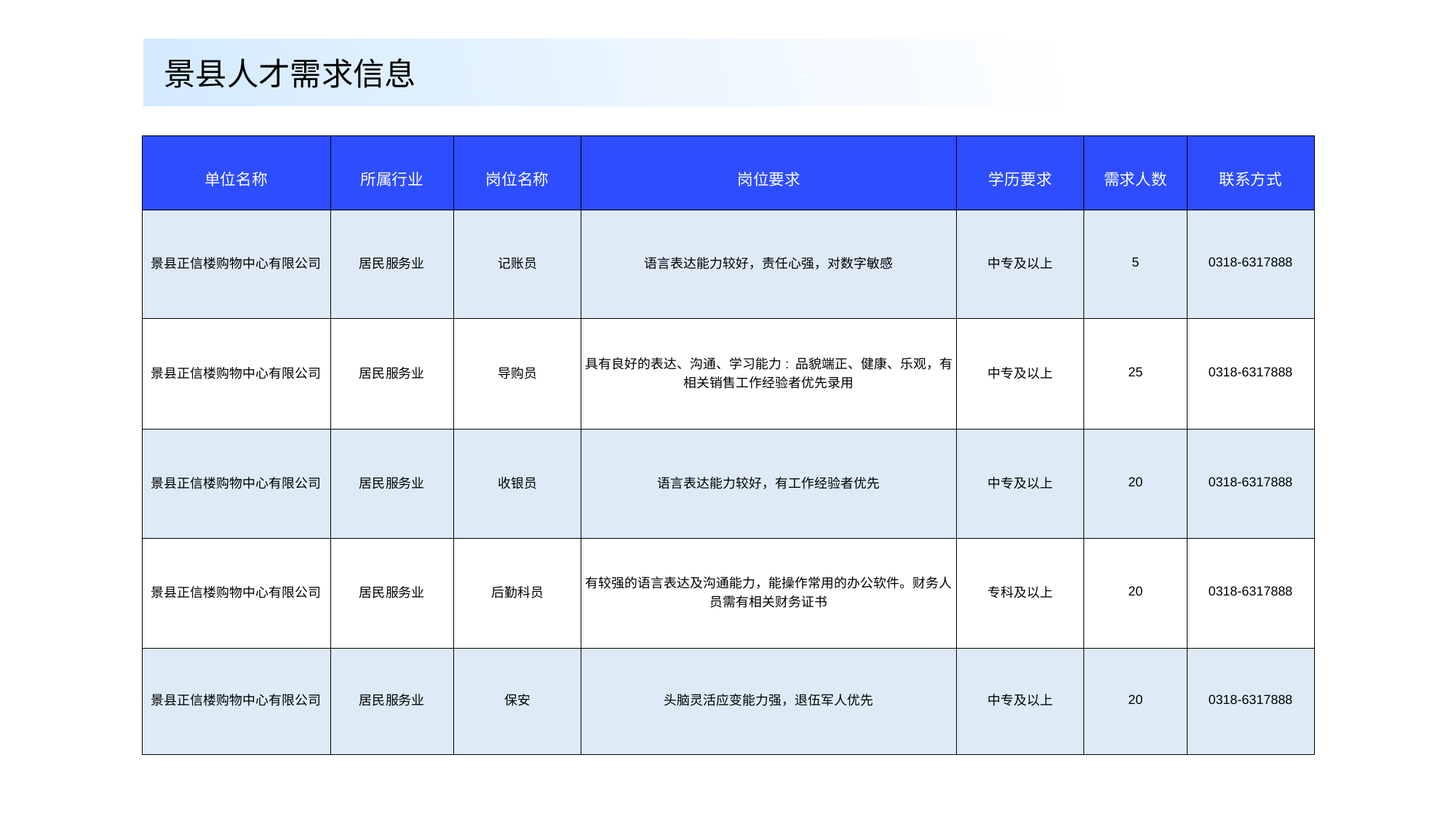

景县人才需求信息
| 单位名称 | 所属行业 | 岗位名称 | 岗位要求 | 学历要求 | 需求人数 | 联系方式 |
| --- | --- | --- | --- | --- | --- | --- |
| 景县正信楼购物中心有限公司 | 居民服务业 | 记账员 | 语言表达能力较好，责任心强，对数字敏感 | 中专及以上 | 5 | 0318-6317888 |
| 景县正信楼购物中心有限公司 | 居民服务业 | 导购员 | 具有良好的表达、沟通、学习能力: 品貌端正、健康、乐观，有相关销售工作经验者优先录用 | 中专及以上 | 25 | 0318-6317888 |
| 景县正信楼购物中心有限公司 | 居民服务业 | 收银员 | 语言表达能力较好，有工作经验者优先 | 中专及以上 | 20 | 0318-6317888 |
| 景县正信楼购物中心有限公司 | 居民服务业 | 后勤科员 | 有较强的语言表达及沟通能力，能操作常用的办公软件。财务人员需有相关财务证书 | 专科及以上 | 20 | 0318-6317888 |
| 景县正信楼购物中心有限公司 | 居民服务业 | 保安 | 头脑灵活应变能力强，退伍军人优先 | 中专及以上 | 20 | 0318-6317888 |
53